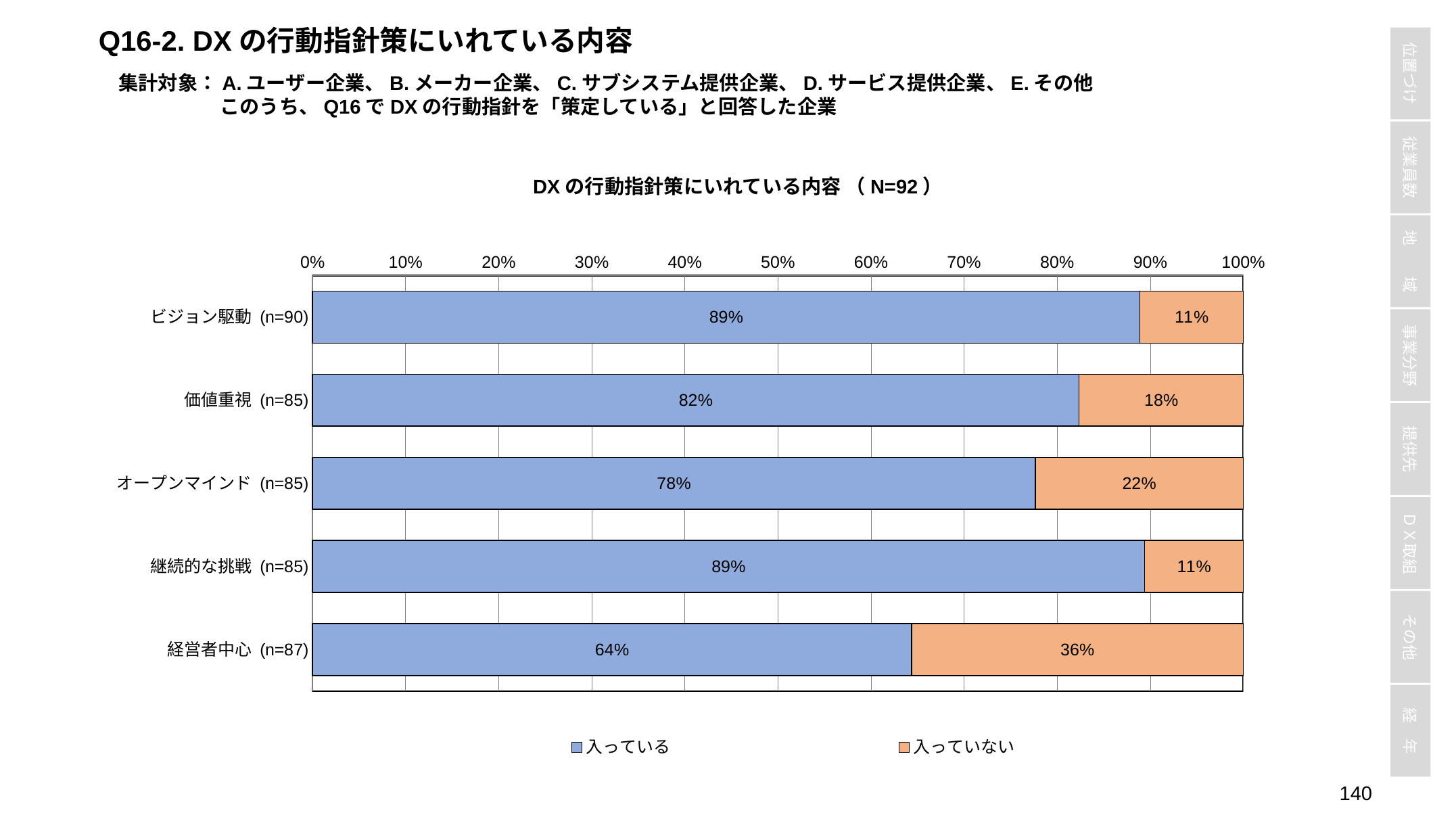

Q16-2. DXの行動指針策にいれている内容
集計対象：A.ユーザー企業、B.メーカー企業、C.サブシステム提供企業、D.サービス提供企業、E.その他
	このうち、Q16でDXの行動指針を「策定している」と回答した企業
DXの行動指針策にいれている内容 （N=92）

### Chart

| Category | 入っている | 入っていない |
|---|---|---|
| ビジョン駆動 (n=90) | 0.8888888888888888 | 0.1111111111111111 |
| 価値重視 (n=85) | 0.8235294117647058 | 0.17647058823529413 |
| オープンマインド (n=85) | 0.7764705882352941 | 0.2235294117647059 |
| 継続的な挑戦 (n=85) | 0.8941176470588236 | 0.10588235294117647 |
| 経営者中心 (n=87) | 0.6436781609195402 | 0.3563218390804598 |
140